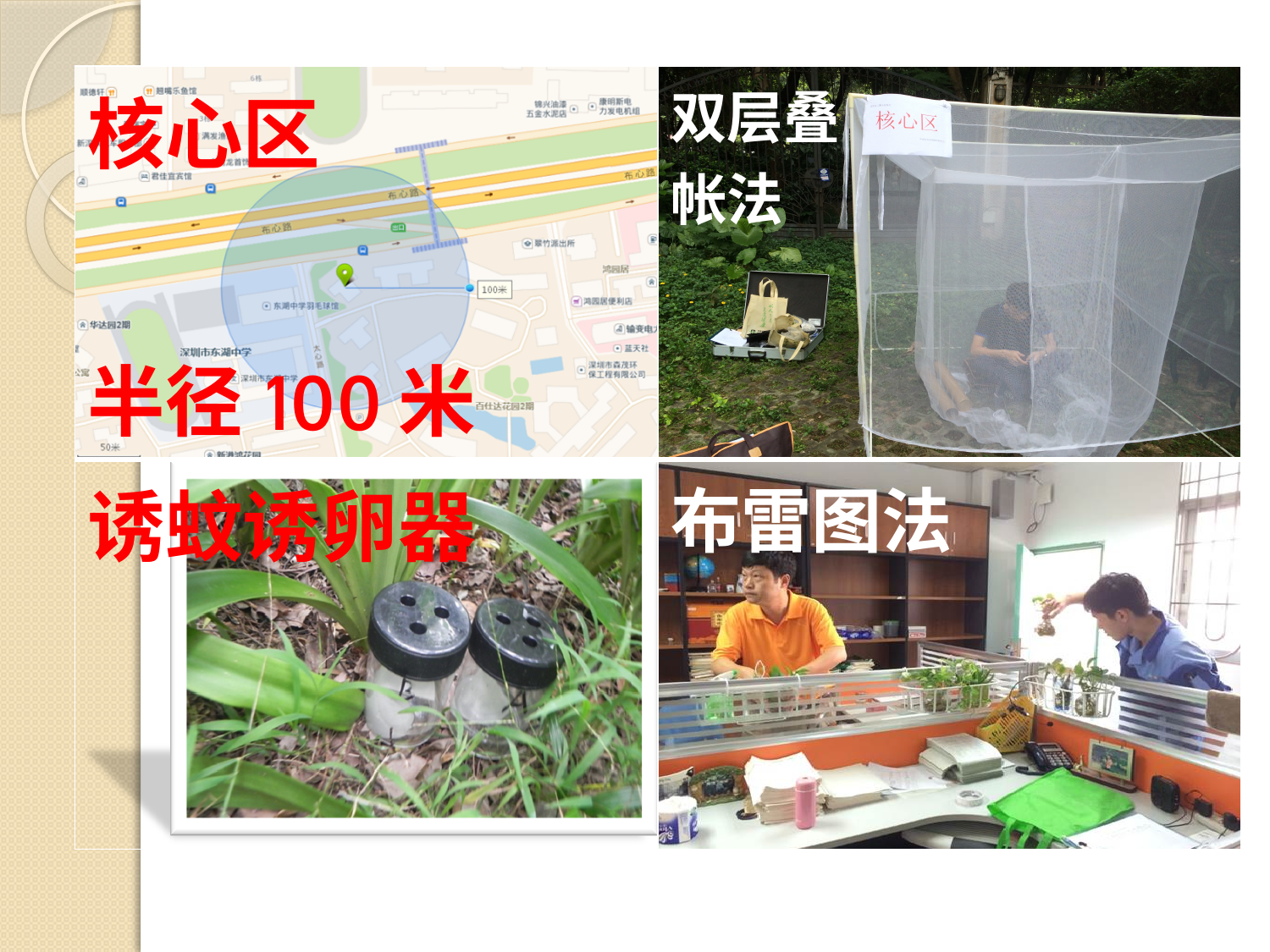

#
| 核心区 半径100米 | 双层叠 帐法 |
| --- | --- |
| 诱蚊诱卵器 | 布雷图法 |